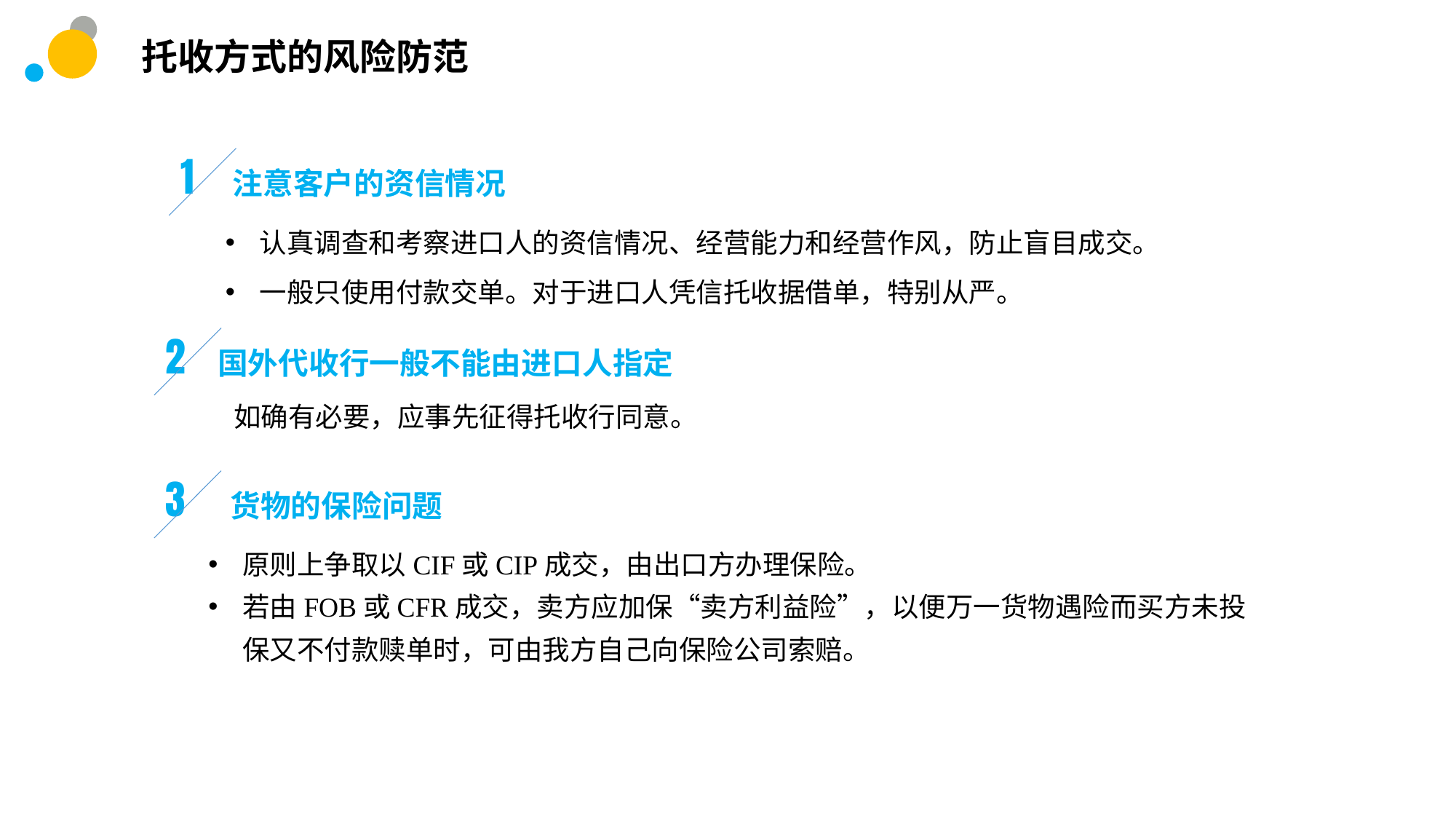

托收方式的风险防范
1
注意客户的资信情况
认真调查和考察进口人的资信情况、经营能力和经营作风，防止盲目成交。
一般只使用付款交单。对于进口人凭信托收据借单，特别从严。
2
国外代收行一般不能由进口人指定
如确有必要，应事先征得托收行同意。
3
货物的保险问题
原则上争取以CIF或CIP成交，由出口方办理保险。
若由FOB或CFR成交，卖方应加保“卖方利益险”，以便万一货物遇险而买方未投保又不付款赎单时，可由我方自己向保险公司索赔。